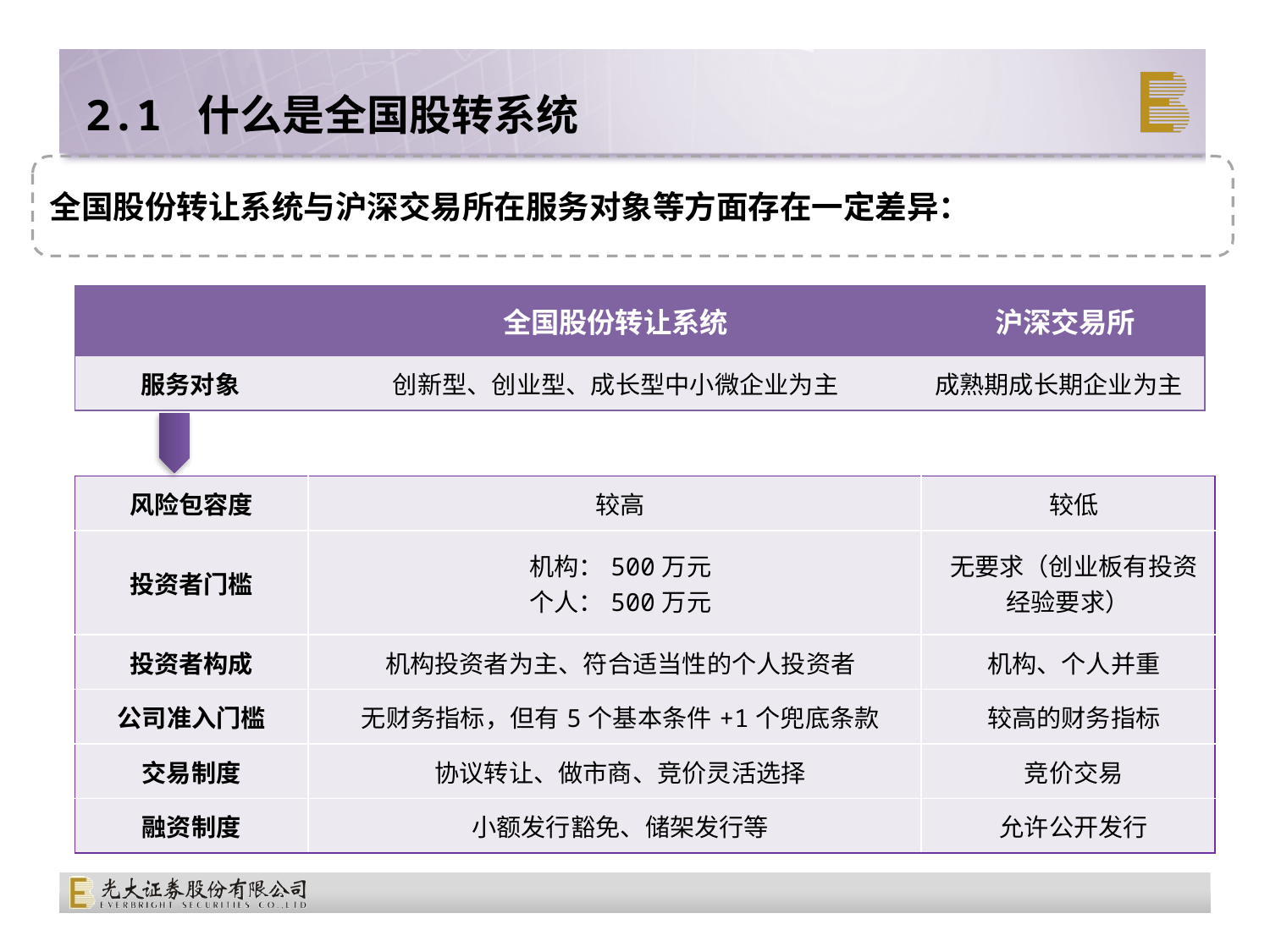

# 2.1 什么是全国股转系统
全国股份转让系统与沪深交易所在服务对象等方面存在一定差异：
|  | 全国股份转让系统 | 沪深交易所 |
| --- | --- | --- |
| 服务对象 | 创新型、创业型、成长型中小微企业为主 | 成熟期成长期企业为主 |

| 风险包容度 | 较高 | 较低 |
| --- | --- | --- |
| 投资者门槛 | 机构：500万元 个人：500万元 | 无要求（创业板有投资经验要求） |
| 投资者构成 | 机构投资者为主、符合适当性的个人投资者 | 机构、个人并重 |
| 公司准入门槛 | 无财务指标，但有5个基本条件+1个兜底条款 | 较高的财务指标 |
| 交易制度 | 协议转让、做市商、竞价灵活选择 | 竞价交易 |
| 融资制度 | 小额发行豁免、储架发行等 | 允许公开发行 |
8